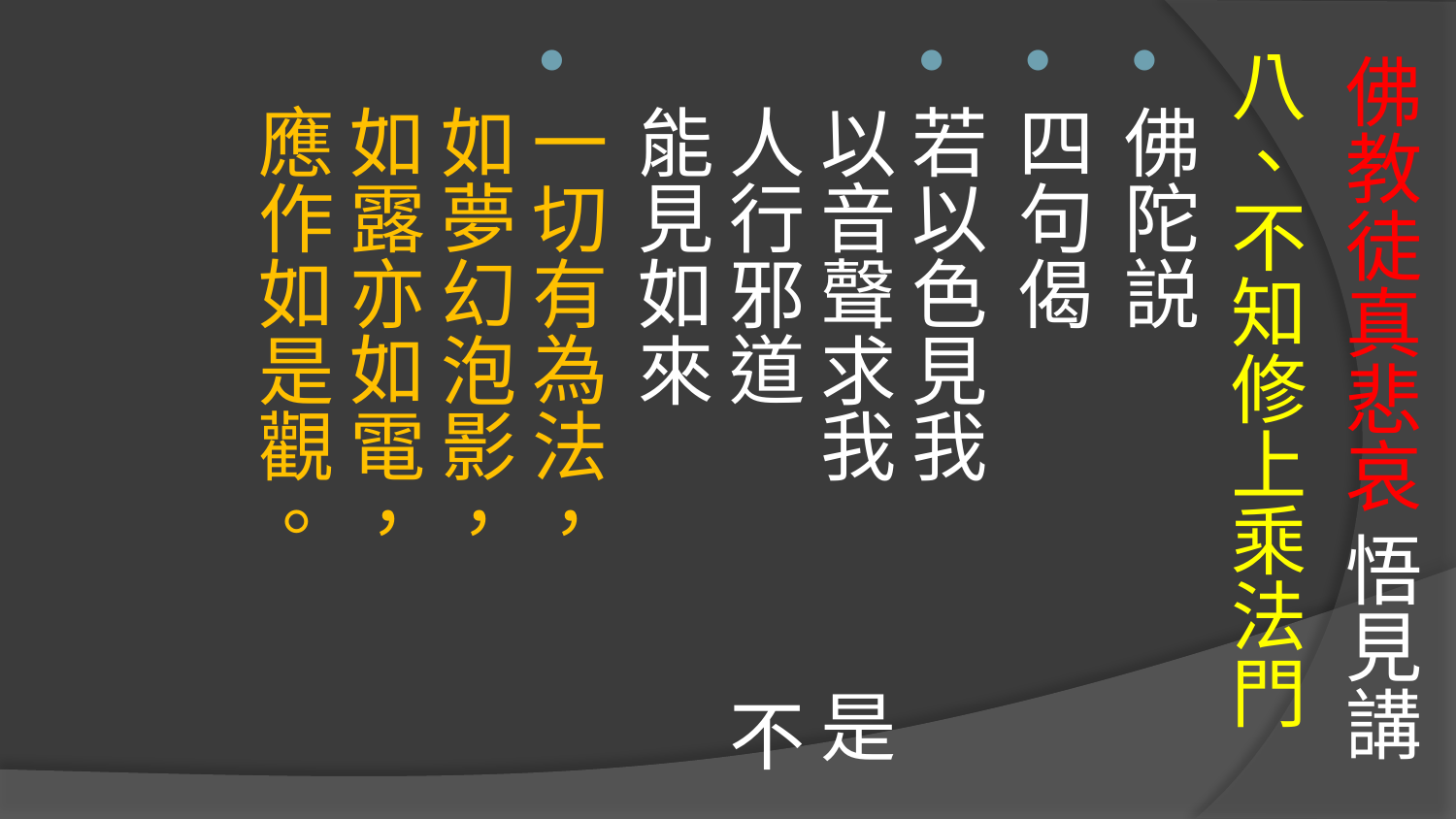

# 佛教徒真悲哀 悟見講
八、不知修上乘法門
佛陀説
四句偈
若以色見我                 以音聲求我            是人行邪道                 不能見如來
一切有為法，
如夢幻泡影，
如露亦如電，
應作如是觀。